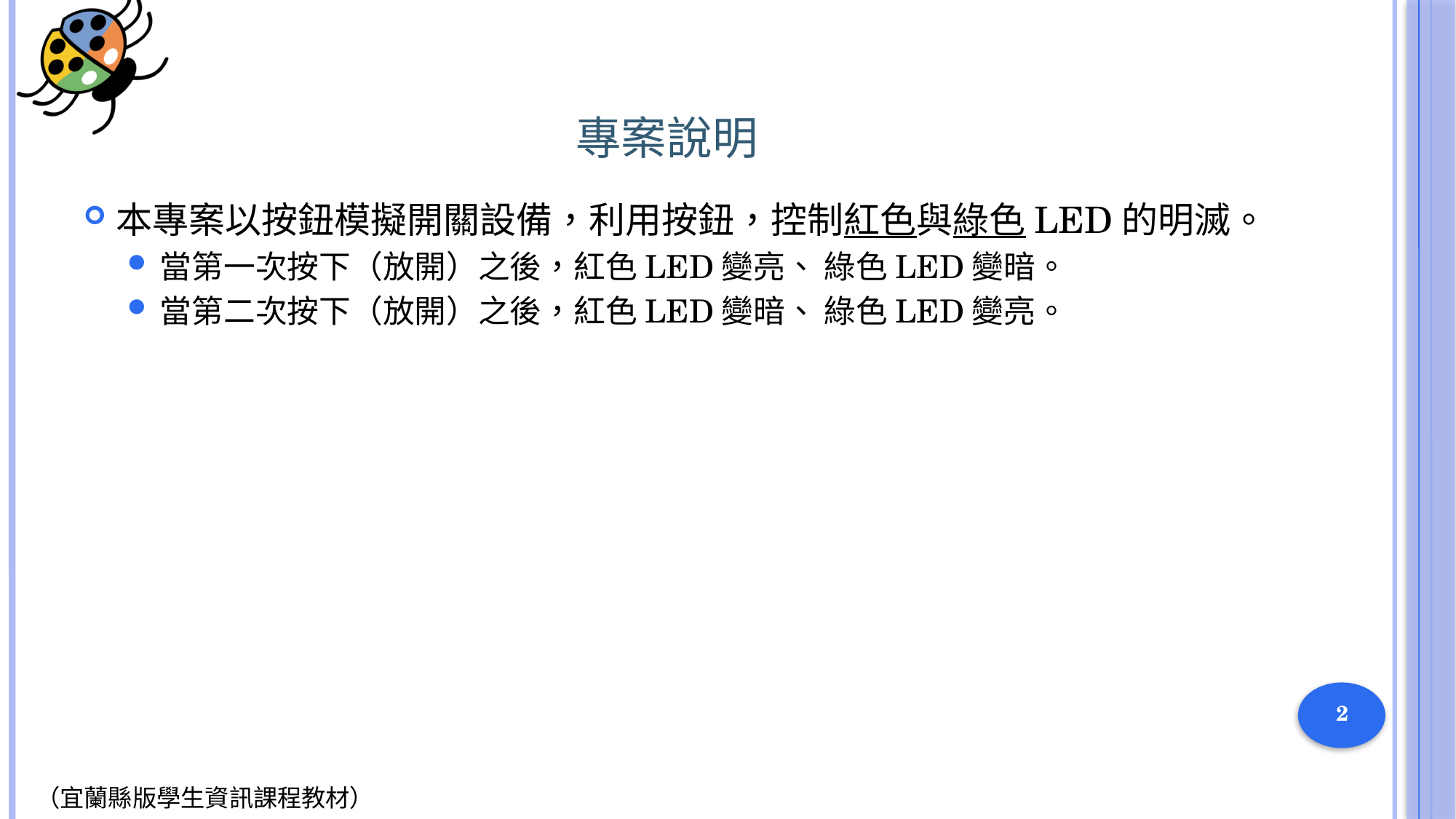

# 專案說明
本專案以按鈕模擬開關設備，利用按鈕，控制紅色與綠色LED的明滅。
當第一次按下（放開）之後，紅色LED變亮、 綠色LED變暗。
當第二次按下（放開）之後，紅色LED變暗、 綠色LED變亮。

2